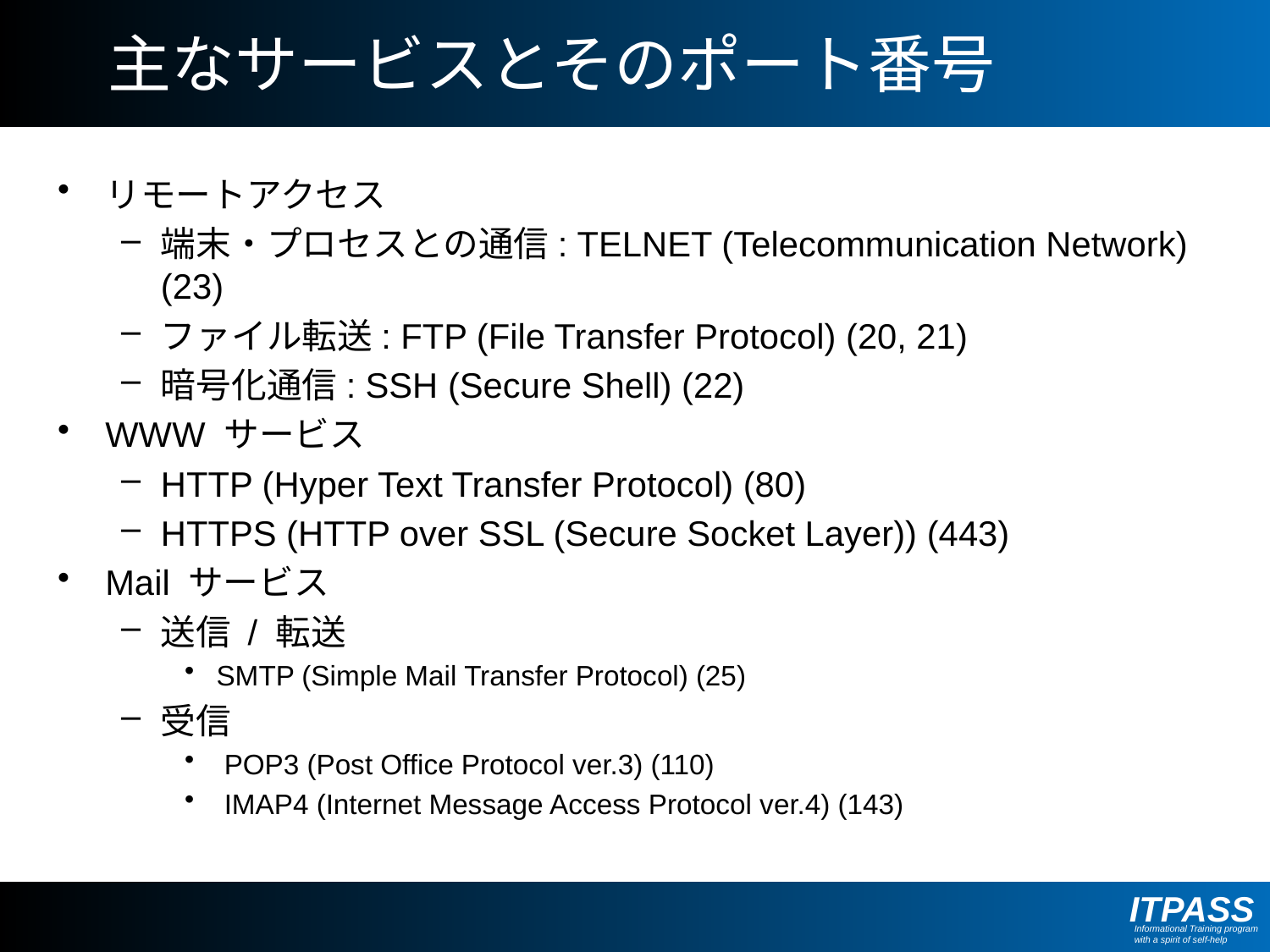

# 主なサービスとそのポート番号
リモートアクセス
端末・プロセスとの通信: TELNET (Telecommunication Network) (23)
ファイル転送: FTP (File Transfer Protocol) (20, 21)
暗号化通信: SSH (Secure Shell) (22)
WWW サービス
HTTP (Hyper Text Transfer Protocol) (80)
HTTPS (HTTP over SSL (Secure Socket Layer)) (443)
Mail サービス
送信 / 転送
SMTP (Simple Mail Transfer Protocol) (25)
受信
 POP3 (Post Office Protocol ver.3) (110)
 IMAP4 (Internet Message Access Protocol ver.4) (143)